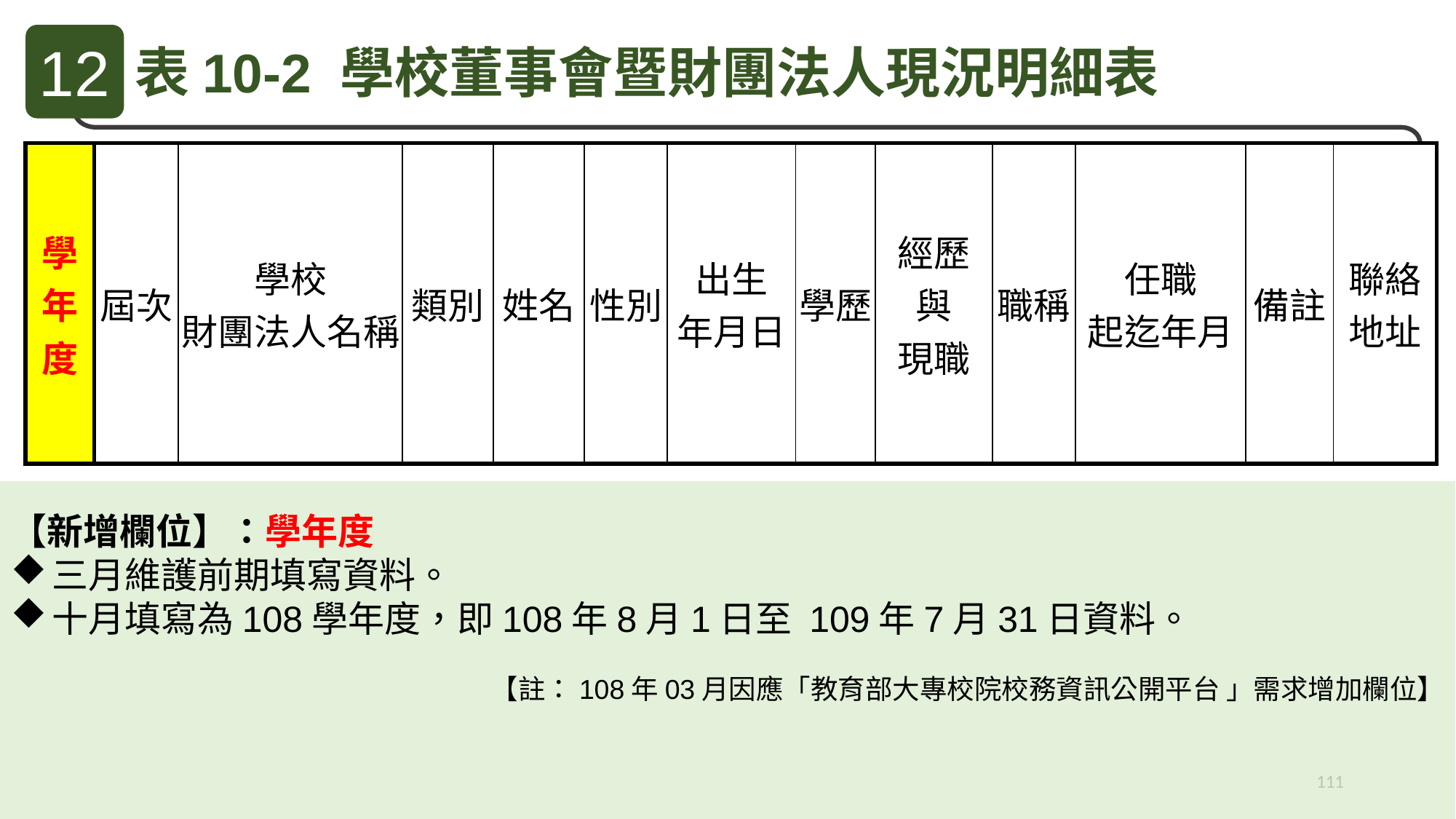

12
表10-2 學校董事會暨財團法人現況明細表

| 學年度 | 屆次 | 學校 財團法人名稱 | 類別 | 姓名 | 性別 | 出生 年月日 | 學歷 | 經歷 與 現職 | 職稱 | 任職 起迄年月 | 備註 | 聯絡地址 |
| --- | --- | --- | --- | --- | --- | --- | --- | --- | --- | --- | --- | --- |
【新增欄位】：學年度
三月維護前期填寫資料。
十月填寫為108學年度，即108年8月1日至 109年7月31日資料。

【註：108年03月因應「教育部大專校院校務資訊公開平台 」需求增加欄位】

111